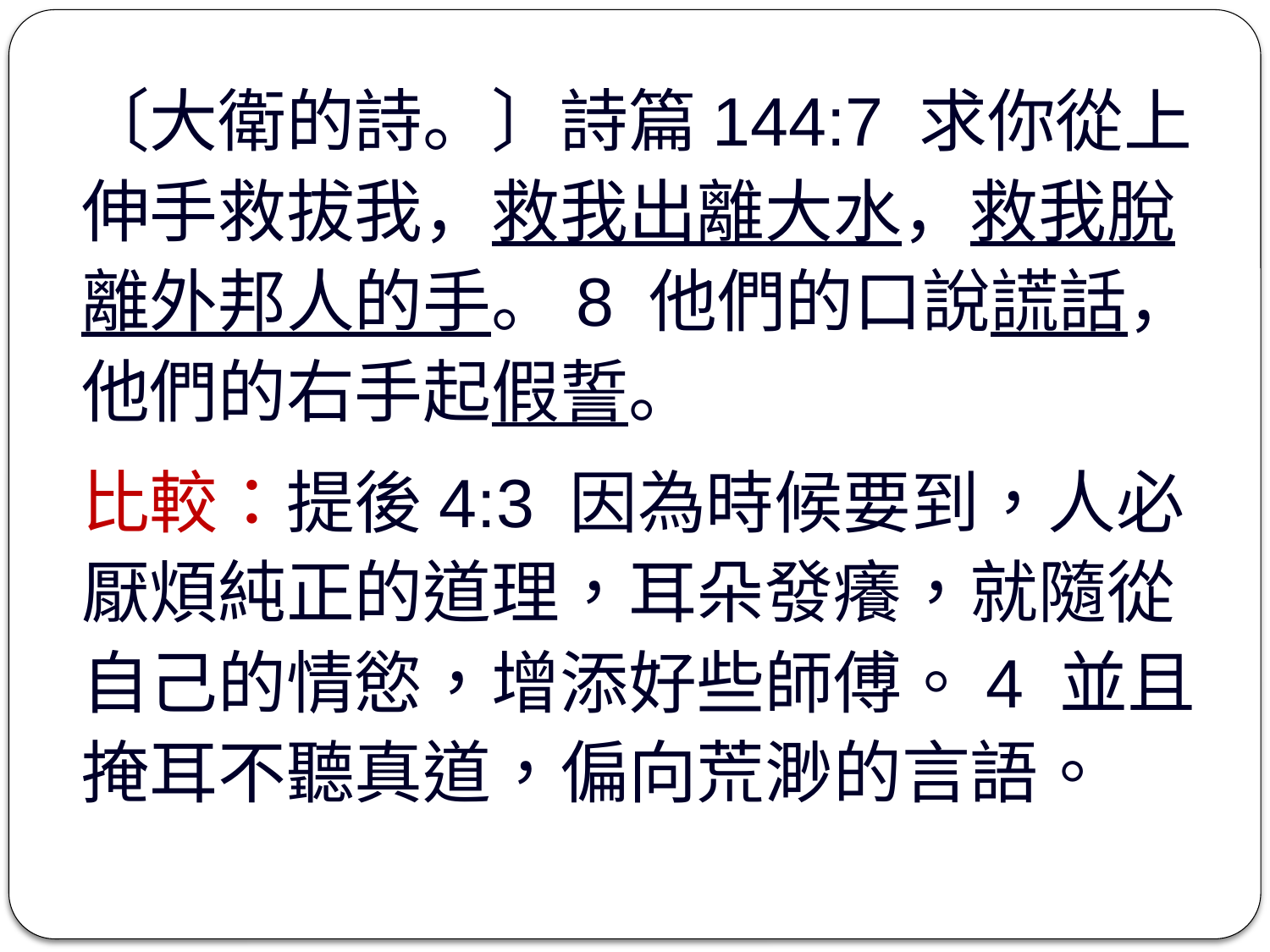

〔大衛的詩。〕詩篇144:7 求你從上伸手救拔我，救我出離大水，救我脫離外邦人的手。8 他們的口說謊話，他們的右手起假誓。
比較：提後4:3 因為時候要到，人必厭煩純正的道理，耳朵發癢，就隨從自己的情慾，增添好些師傅。4 並且掩耳不聽真道，偏向荒渺的言語。